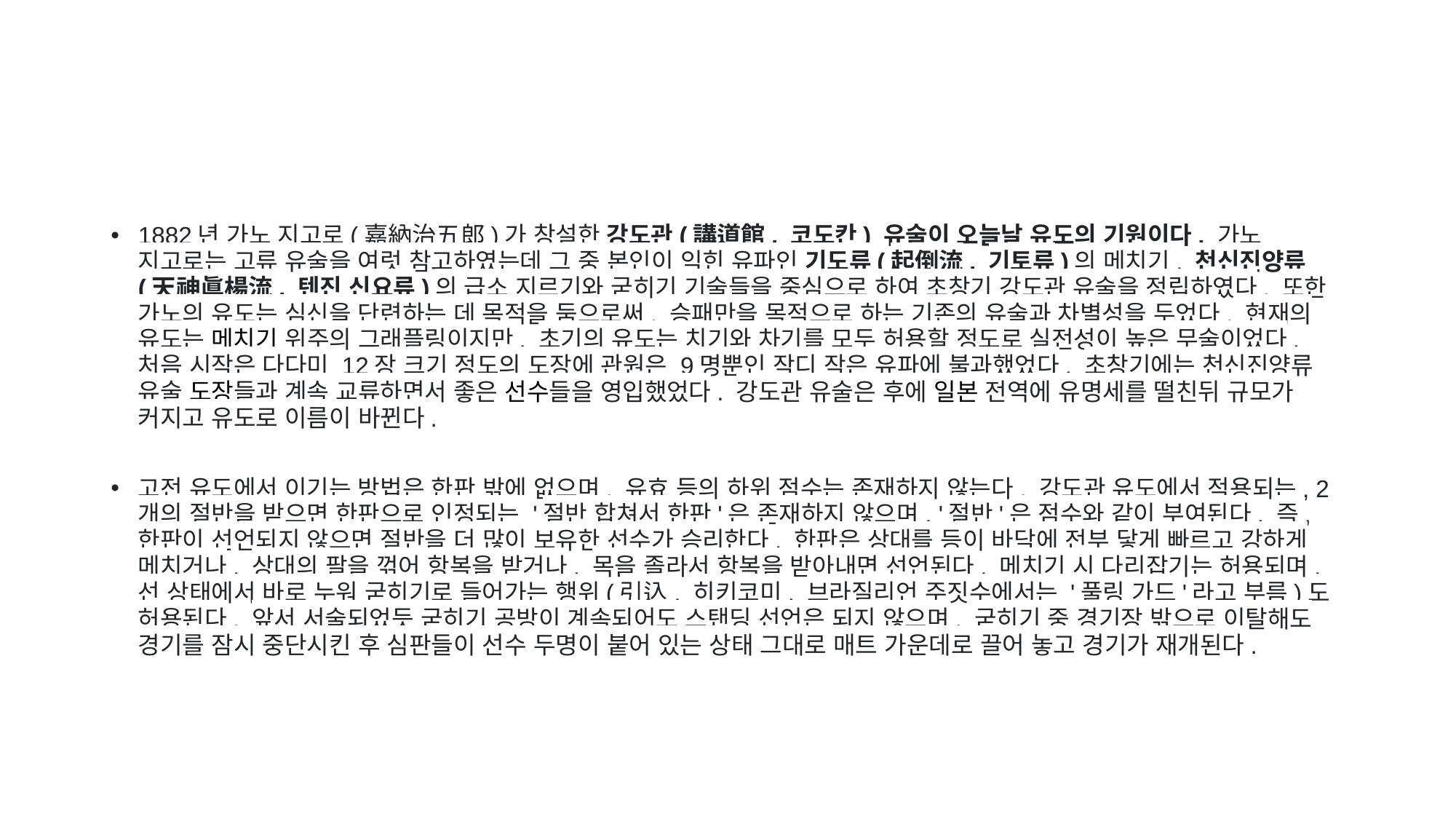

#
1882년 가노 지고로(嘉納治五郞)가 창설한 강도관(講道館, 코도칸) 유술이 오늘날 유도의 기원이다. 가노 지고로는 고류 유술을 여럿 참고하였는데 그 중 본인이 익힌 유파인 기도류(起倒流, 기토류)의 메치기, 천신진양류(天神眞楊流, 텐진 신요류)의 급소 지르기와 굳히기 기술들을 중심으로 하여 초창기 강도관 유술을 정립하였다. 또한 가노의 유도는 심신을 단련하는 데 목적을 둠으로써, 승패만을 목적으로 하는 기존의 유술과 차별성을 두었다. 현재의 유도는 메치기 위주의 그래플링이지만, 초기의 유도는 치기와 차기를 모두 허용할 정도로 실전성이 높은 무술이었다. 처음 시작은 다다미 12장 크기 정도의 도장에 관원은 9명뿐인 작디 작은 유파에 불과했었다. 초창기에는 천신진양류 유술 도장들과 계속 교류하면서 좋은 선수들을 영입했었다. 강도관 유술은 후에 일본 전역에 유명세를 떨친뒤 규모가 커지고 유도로 이름이 바뀐다.
고전 유도에서 이기는 방법은 한판 밖에 없으며, 유효 등의 하위 점수는 존재하지 않는다. 강도관 유도에서 적용되는, 2개의 절반을 받으면 한판으로 인정되는 '절반 합쳐서 한판'은 존재하지 않으며, '절반'은 점수와 같이 부여된다. 즉, 한판이 선언되지 않으면 절반을 더 많이 보유한 선수가 승리한다. 한판은 상대를 등이 바닥에 전부 닿게 빠르고 강하게 메치거나, 상대의 팔을 꺾어 항복을 받거나, 목을 졸라서 항복을 받아내면 선언된다. 메치기 시 다리잡기는 허용되며, 선 상태에서 바로 누워 굳히기로 들어가는 행위(引込, 히키코미. 브라질리언 주짓수에서는 '풀링 가드'라고 부름)도 허용된다. 앞서 서술되었듯 굳히기 공방이 계속되어도 스탠딩 선언은 되지 않으며, 굳히기 중 경기장 밖으로 이탈해도 경기를 잠시 중단시킨 후 심판들이 선수 두명이 붙어 있는 상태 그대로 매트 가운데로 끌어 놓고 경기가 재개된다.